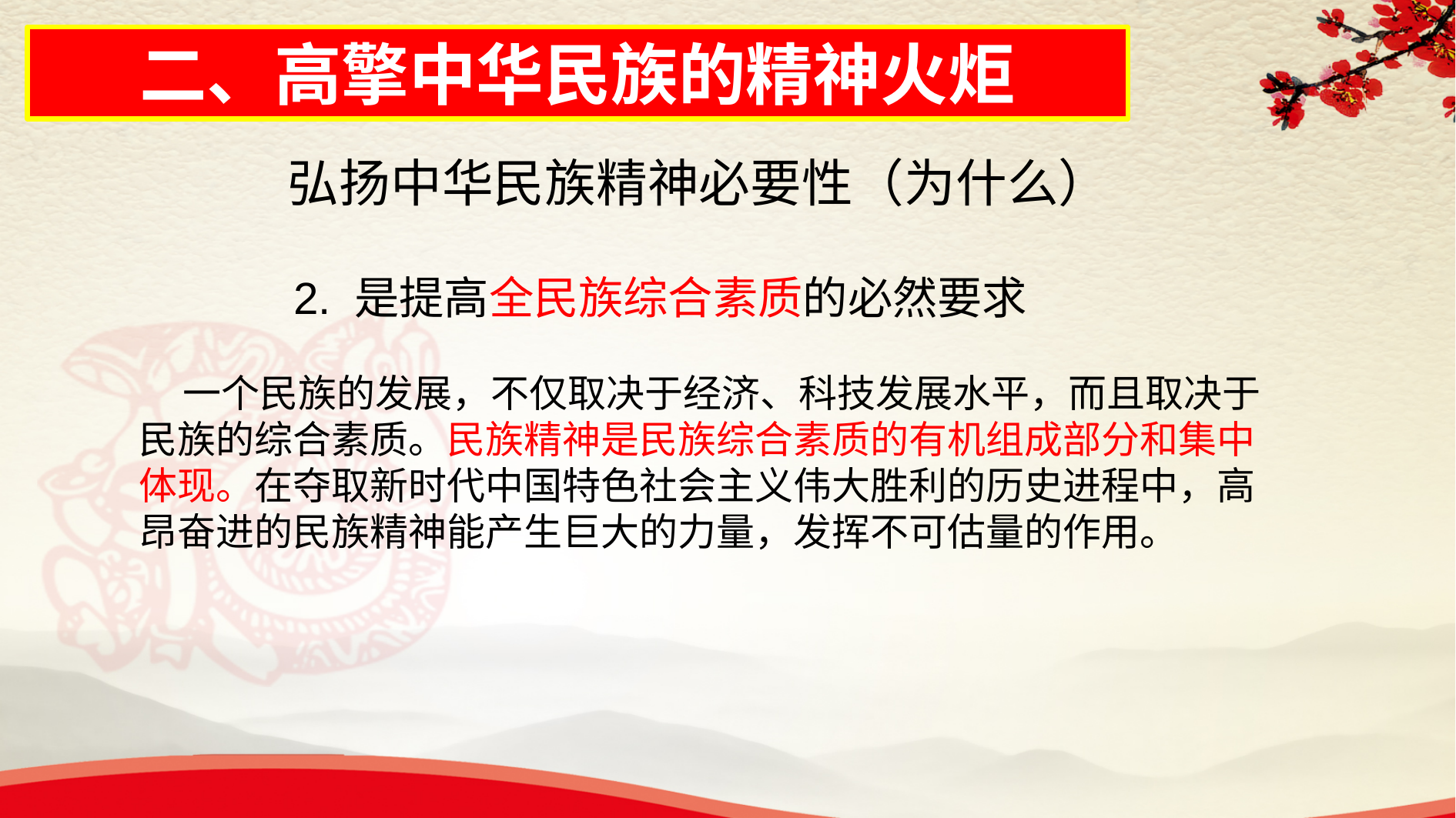

二、高擎中华民族的精神火炬
弘扬中华民族精神必要性（为什么）
2. 是提高全民族综合素质的必然要求
    一个民族的发展，不仅取决于经济、科技发展水平，而且取决于民族的综合素质。民族精神是民族综合素质的有机组成部分和集中体现。在夺取新时代中国特色社会主义伟大胜利的历史进程中，高昂奋进的民族精神能产生巨大的力量，发挥不可估量的作用。